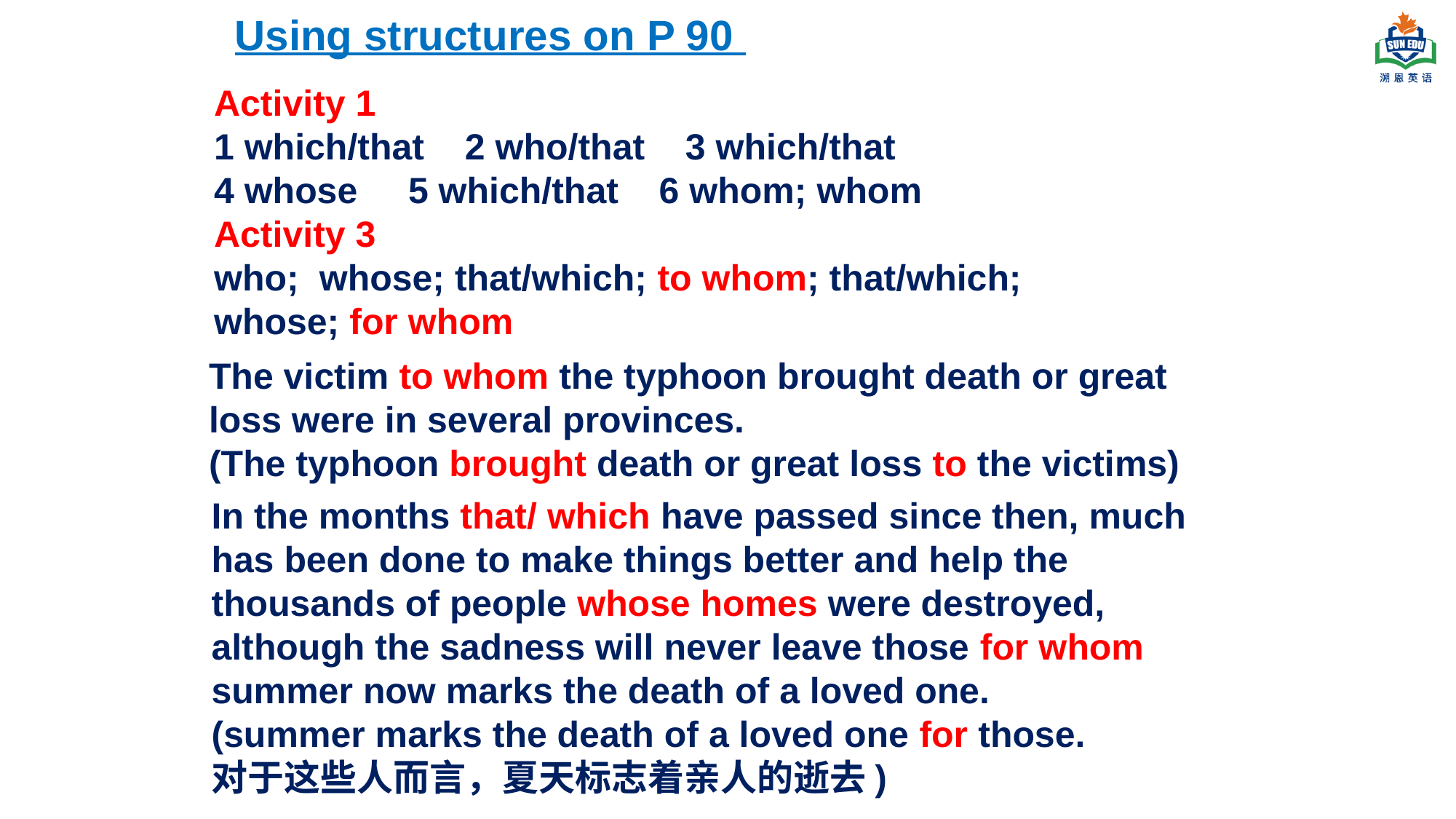

Using structures on P 90
Activity 1
1 which/that    2 who/that    3 which/that
4 whose     5 which/that    6 whom; whom
Activity 3
who;  whose; that/which; to whom; that/which;
whose; for whom
The victim to whom the typhoon brought death or great loss were in several provinces.
(The typhoon brought death or great loss to the victims)
In the months that/ which have passed since then, much has been done to make things better and help the thousands of people whose homes were destroyed, although the sadness will never leave those for whom summer now marks the death of a loved one.
(summer marks the death of a loved one for those.
对于这些人而言，夏天标志着亲人的逝去)